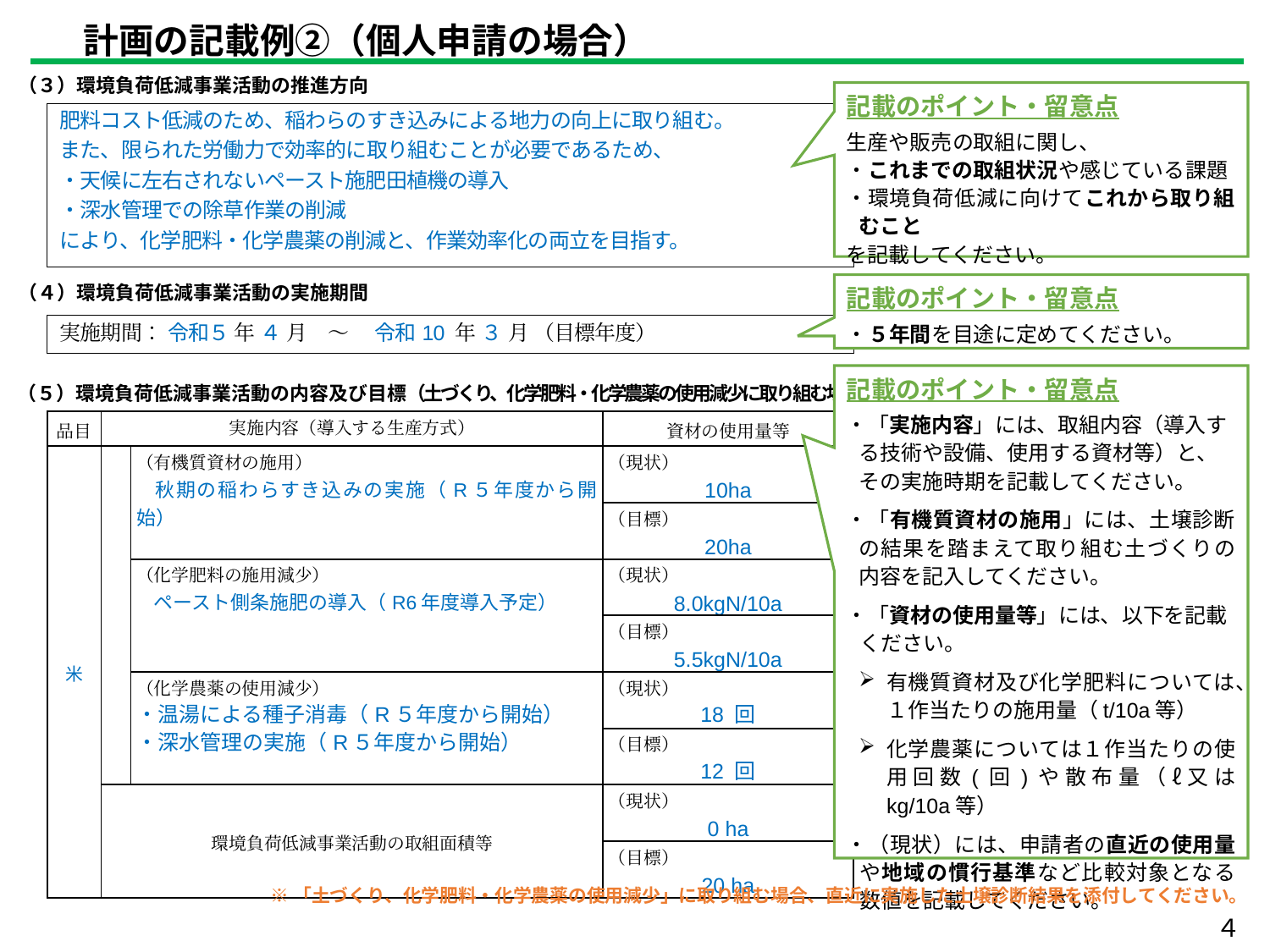

計画の記載例②（個人申請の場合）
（３）環境負荷低減事業活動の推進方向
記載のポイント・留意点
生産や販売の取組に関し、
・これまでの取組状況や感じている課題
・環境負荷低減に向けてこれから取り組むこと
を記載してください。

| 肥料コスト低減のため、稲わらのすき込みによる地力の向上に取り組む。 また、限られた労働力で効率的に取り組むことが必要であるため、 ・天候に左右されないペースト施肥田植機の導入 ・深水管理での除草作業の削減 により、化学肥料・化学農薬の削減と、作業効率化の両立を目指す。 |
| --- |
（４）環境負荷低減事業活動の実施期間
記載のポイント・留意点
・５年間を目途に定めてください。
| 実施期間： 令和５ 年 ４ 月　～　 令和10 年 ３ 月 （目標年度） |
| --- |
記載のポイント・留意点
・「実施内容」には、取組内容（導入する技術や設備、使用する資材等）と、その実施時期を記載してください。
・「有機質資材の施用」には、土壌診断の結果を踏まえて取り組む土づくりの内容を記入してください。
・「資材の使用量等」には、以下を記載ください。
有機質資材及び化学肥料については、１作当たりの施用量（t/10a等）
化学農薬については１作当たりの使用回数(回)や散布量（ℓ又は kg/10a等）
・（現状）には、申請者の直近の使用量や地域の慣行基準など比較対象となる数値を記載してください。

（５）環境負荷低減事業活動の内容及び目標（土づくり、化学肥料・化学農薬の使用減少に取り組む場合）
| 品目 | 実施内容（導入する生産方式） |  | 資材の使用量等 |
| --- | --- | --- | --- |
| 米 |  | （有機質資材の施用） 　秋期の稲わらすき込みの実施（R５年度から開始） | （現状） 10ha |
|  |  |  | （目標） 20ha |
|  |  | （化学肥料の施用減少） 　ペースト側条施肥の導入（R6年度導入予定） | （現状） 8.0kgN/10a |
|  |  |  | （目標）　 5.5kgN/10a |
|  |  | （化学農薬の使用減少） ・温湯による種子消毒（R５年度から開始） ・深水管理の実施（R５年度から開始） | （現状） 18 回 |
|  |  |  | （目標） 12 回 |
|  | 環境負荷低減事業活動の取組面積等 |  | （現状） 0 ha |
|  |  |  | （目標） 20 ha |
※「土づくり、化学肥料・化学農薬の使用減少」に取り組む場合、直近に実施した土壌診断結果を添付してください。
４